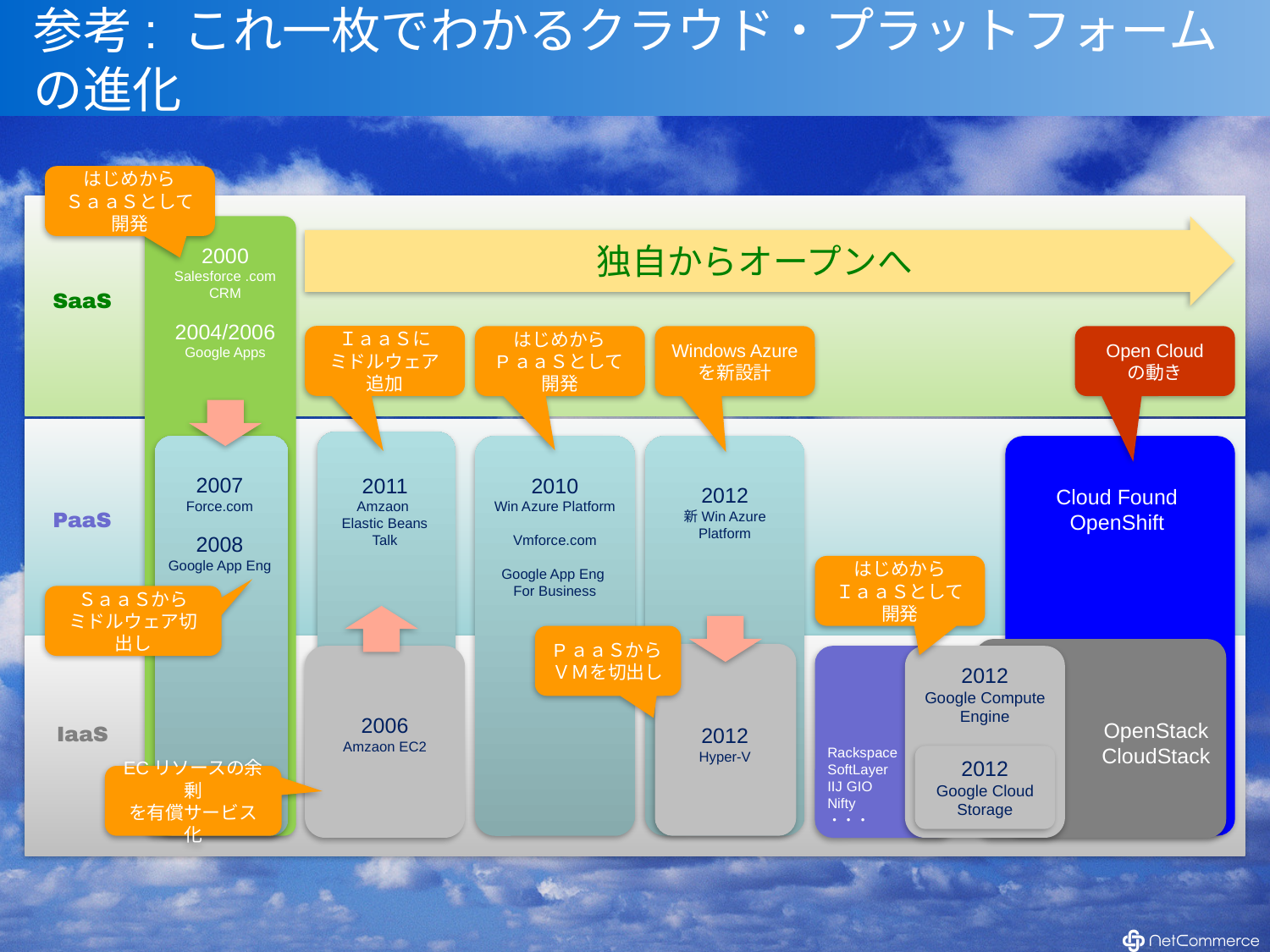

# 参考: これ一枚でわかるクラウド・プラットフォームの進化
はじめから
ＳａａＳとして開発

2000
Salesforce .com CRM

2004/2006
Google Apps

独自からオープンへ
SaaS
ＩａａＳに
ミドルウェア追加

2011
Amzaon
Elastic Beans Talk
はじめから
PａａＳとして開発

2010
Win Azure Platform

Vmforce.com

Google App Eng
For Business
Windows Azure
を新設計

2012
新Win Azure Platform

PａａＳから
ＶＭを切出し

2012
Hyper-V
Open Cloud
の動き

Cloud Found
OpenShift

OpenStack
CloudStack

2007
Force.com

2008
Google App Eng
ＳａａＳから
ミドルウェア切出し

PaaS
はじめから
ＩａａＳとして開発

2012
Google Compute
Engine
Rackspace
SoftLayer
IIJ GIO
Nifty
・・・

2012
Google Cloud Storage

2006
Amzaon EC2
ECリソースの余剰
を有償サービス化
IaaS